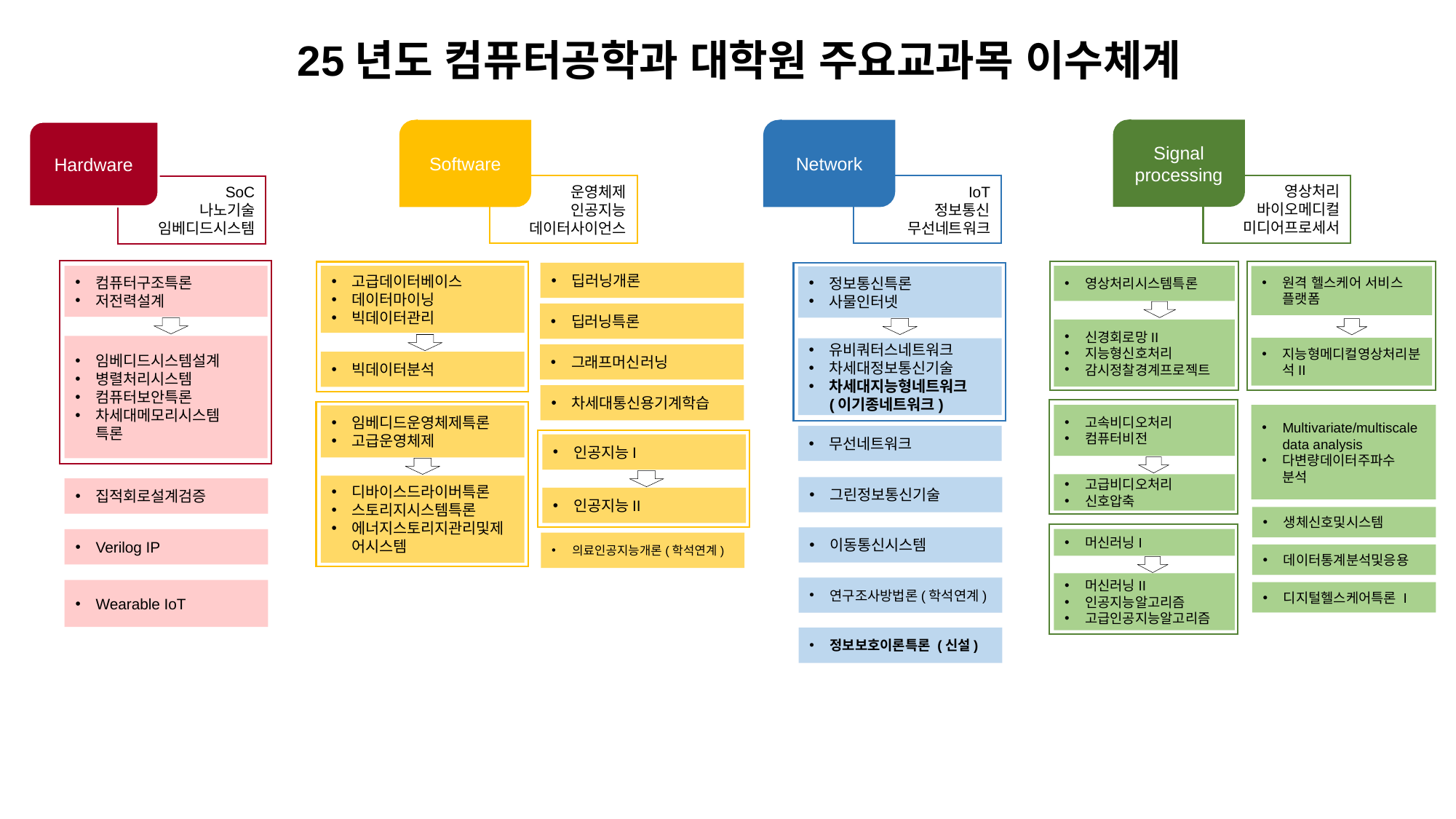

25년도 컴퓨터공학과 대학원 주요교과목 이수체계
Signal processing
영상처리
바이오메디컬
미디어프로세서
Software
운영체제
인공지능
데이터사이언스
Network
IoT
정보통신
무선네트워크
Hardware
SoC
나노기술
임베디드시스템

딥러닝개론
컴퓨터구조특론
저전력설계
고급데이터베이스
데이터마이닝
빅데이터관리
영상처리시스템특론
원격 헬스케어 서비스 플랫폼
정보통신특론
사물인터넷

딥러닝특론

신경회로망II
지능형신호처리
감시정찰경계프로젝트

임베디드시스템설계
병렬처리시스템
컴퓨터보안특론
차세대메모리시스템
특론
지능형메디컬영상처리분석II
유비쿼터스네트워크
차세대정보통신기술
차세대지능형네트워크
(이기종네트워크)
그래프머신러닝
빅데이터분석
차세대통신용기계학습

고속비디오처리
컴퓨터비전
Multivariate/multiscale data analysis
다변량데이터주파수
분석
임베디드운영체제특론
고급운영체제
무선네트워크

인공지능I

고급비디오처리
신호압축
디바이스드라이버특론
스토리지시스템특론
에너지스토리지관리및제어시스템
그린정보통신기술
집적회로설계검증
인공지능II
생체신호및시스템

이동통신시스템
머신러닝I
Verilog IP
의료인공지능개론(학석연계)
데이터통계분석및응용

머신러닝II
인공지능알고리즘
고급인공지능알고리즘
연구조사방법론(학석연계)
Wearable IoT
디지털헬스케어특론 I
정보보호이론특론 (신설)